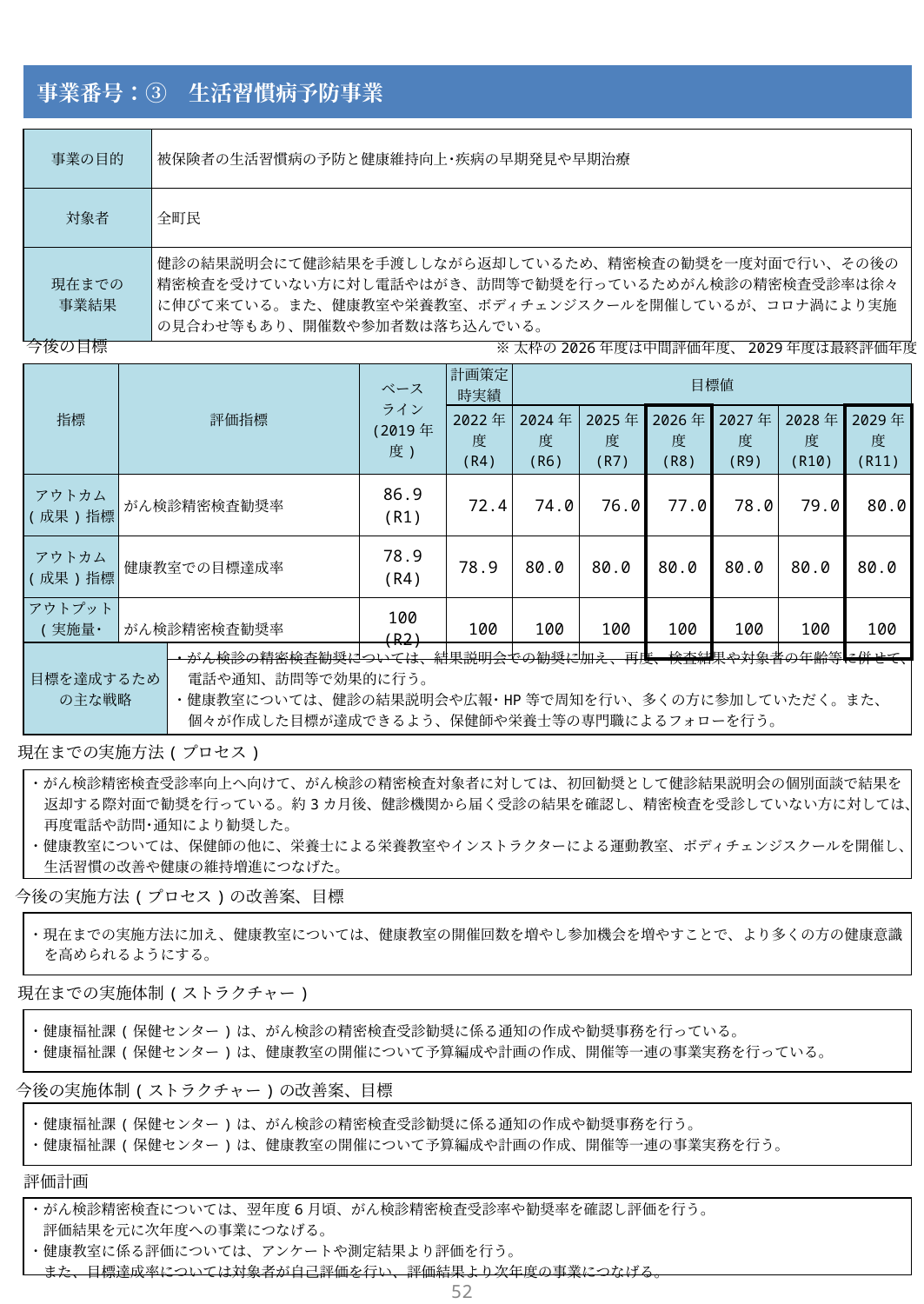

| 事業番号：③　生活習慣病予防事業 |
| --- |
| 事業の目的 | 被保険者の生活習慣病の予防と健康維持向上･疾病の早期発見や早期治療 |
| --- | --- |
| 対象者 | 全町民 |
| 現在までの 事業結果 | 健診の結果説明会にて健診結果を手渡ししながら返却しているため、精密検査の勧奨を一度対面で行い、その後の精密検査を受けていない方に対し電話やはがき、訪問等で勧奨を行っているためがん検診の精密検査受診率は徐々に伸びて来ている。また、健康教室や栄養教室、ボディチェンジスクールを開催しているが、コロナ渦により実施の見合わせ等もあり、開催数や参加者数は落ち込んでいる。 |
今後の目標
※太枠の2026年度は中間評価年度、2029年度は最終評価年度
| 指標 | 評価指標 | ベース ライン (2019年度) | 計画策定 時実績 | 目標値 |  |  |  |  |  |
| --- | --- | --- | --- | --- | --- | --- | --- | --- | --- |
|  |  |  | 2022年度 (R4) | 2024年度 (R6) | 2025年度 (R7) | 2026年度 (R8) | 2027年度 (R9) | 2028年度 (R10) | 2029年度 (R11) |
| アウトカム (成果)指標 | がん検診精密検査勧奨率 | 86.9 (R1) | 72.4 | 74.0 | 76.0 | 77.0 | 78.0 | 79.0 | 80.0 |
| アウトカム (成果)指標 | 健康教室での目標達成率 | 78.9 (R4) | 78.9 | 80.0 | 80.0 | 80.0 | 80.0 | 80.0 | 80.0 |
| アウトプット (実施量･率)指標 | がん検診精密検査勧奨率 | 100 (R2) | 100 | 100 | 100 | 100 | 100 | 100 | 100 |
| 目標を達成するため の主な戦略 | ・がん検診の精密検査勧奨については、結果説明会での勧奨に加え、再度、検査結果や対象者の年齢等に併せて、電話や通知、訪問等で効果的に行う。 ・健康教室については、健診の結果説明会や広報･HP等で周知を行い、多くの方に参加していただく。また、個々が作成した目標が達成できるよう、保健師や栄養士等の専門職によるフォローを行う。 |
| --- | --- |
現在までの実施方法(プロセス)
| ・がん検診精密検査受診率向上へ向けて、がん検診の精密検査対象者に対しては、初回勧奨として健診結果説明会の個別面談で結果を返却する際対面で勧奨を行っている。約3カ月後、健診機関から届く受診の結果を確認し、精密検査を受診していない方に対しては、再度電話や訪問･通知により勧奨した。 ・健康教室については、保健師の他に、栄養士による栄養教室やインストラクターによる運動教室、ボディチェンジスクールを開催し、生活習慣の改善や健康の維持増進につなげた。 |
| --- |
今後の実施方法(プロセス)の改善案、目標
| ・現在までの実施方法に加え、健康教室については、健康教室の開催回数を増やし参加機会を増やすことで、より多くの方の健康意識を高められるようにする。 |
| --- |
現在までの実施体制(ストラクチャー)
| ・健康福祉課(保健センター)は、がん検診の精密検査受診勧奨に係る通知の作成や勧奨事務を行っている。 ・健康福祉課(保健センター)は、健康教室の開催について予算編成や計画の作成、開催等一連の事業実務を行っている。 |
| --- |
今後の実施体制(ストラクチャー)の改善案、目標
| ・健康福祉課(保健センター)は、がん検診の精密検査受診勧奨に係る通知の作成や勧奨事務を行う。 ・健康福祉課(保健センター)は、健康教室の開催について予算編成や計画の作成、開催等一連の事業実務を行う。 |
| --- |
評価計画
| ・がん検診精密検査については、翌年度6月頃、がん検診精密検査受診率や勧奨率を確認し評価を行う。 　評価結果を元に次年度への事業につなげる。 ・健康教室に係る評価については、アンケートや測定結果より評価を行う。 　また、目標達成率については対象者が自己評価を行い、評価結果より次年度の事業につなげる。 |
| --- |
52